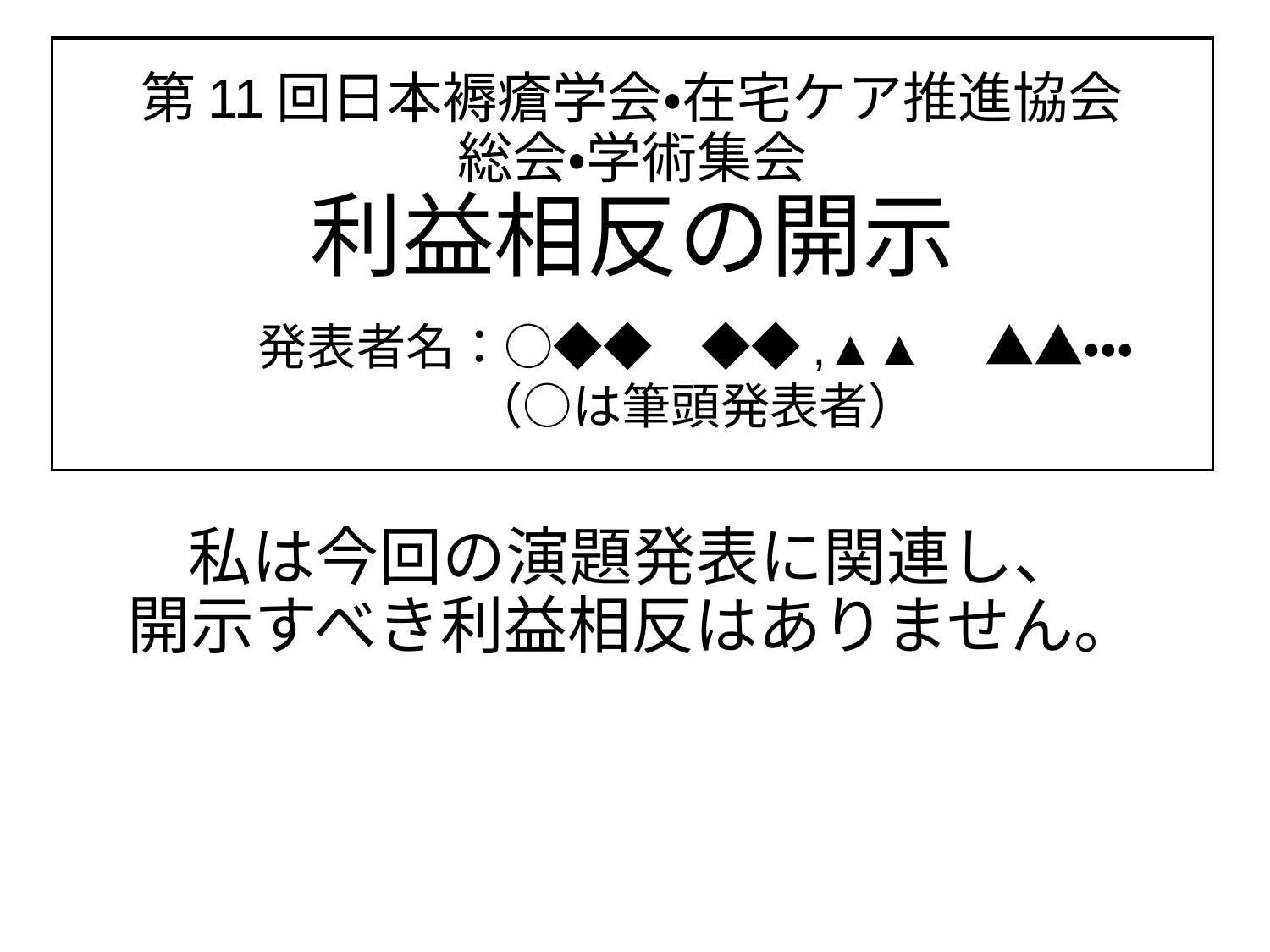

# 第11回日本褥瘡学会・在宅ケア推進協会 総会・学術集会 利益相反の開示
発表者名：○◆◆　◆◆,▲▲　▲▲・・・
（○は筆頭発表者）
私は今回の演題発表に関連し、
開示すべき利益相反はありません。